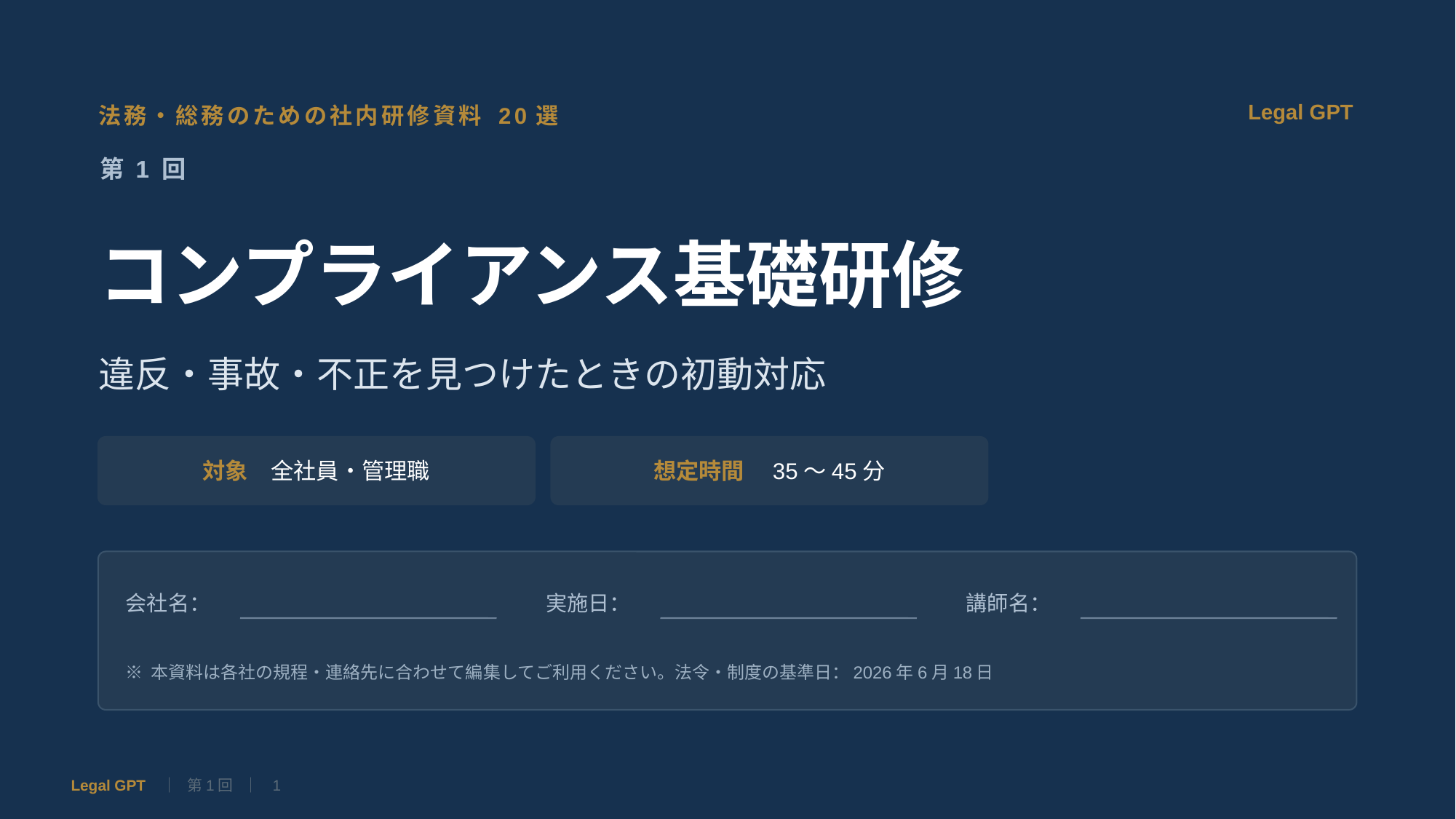

Legal GPT
法務・総務のための社内研修資料 20選
第 1 回
コンプライアンス基礎研修
違反・事故・不正を見つけたときの初動対応

対象　全社員・管理職

想定時間　35〜45分

会社名：
実施日：
講師名：

※ 本資料は各社の規程・連絡先に合わせて編集してご利用ください。法令・制度の基準日：2026年6月18日
Legal GPT   ｜   第1回   ｜   1